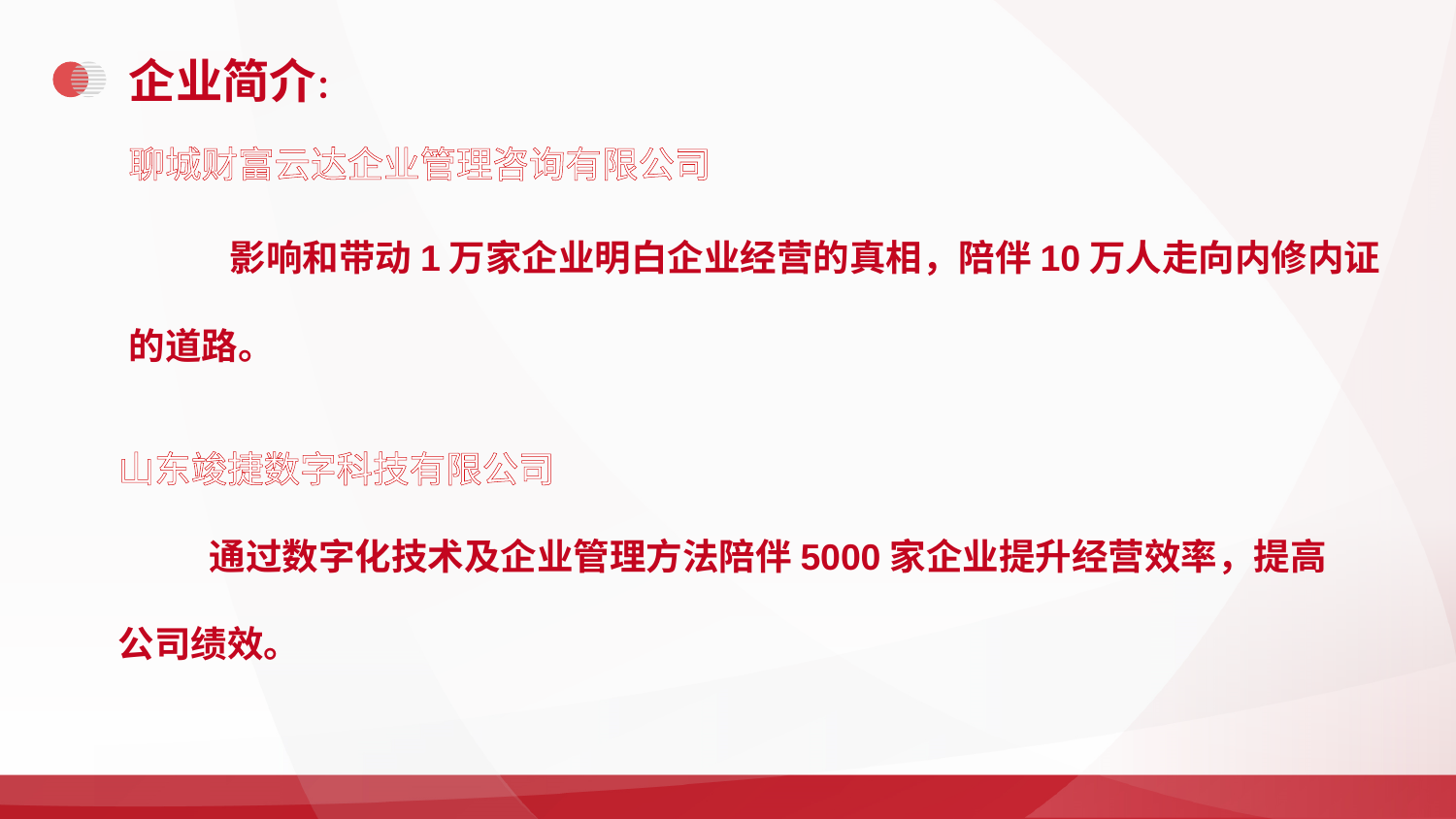

# 企业简介：
聊城财富云达企业管理咨询有限公司

          影响和带动1万家企业明白企业经营的真相，陪伴10万人走向内修内证

的道路。

山东竣捷数字科技有限公司

          通过数字化技术及企业管理方法陪伴5000家企业提升经营效率，提高

公司绩效。